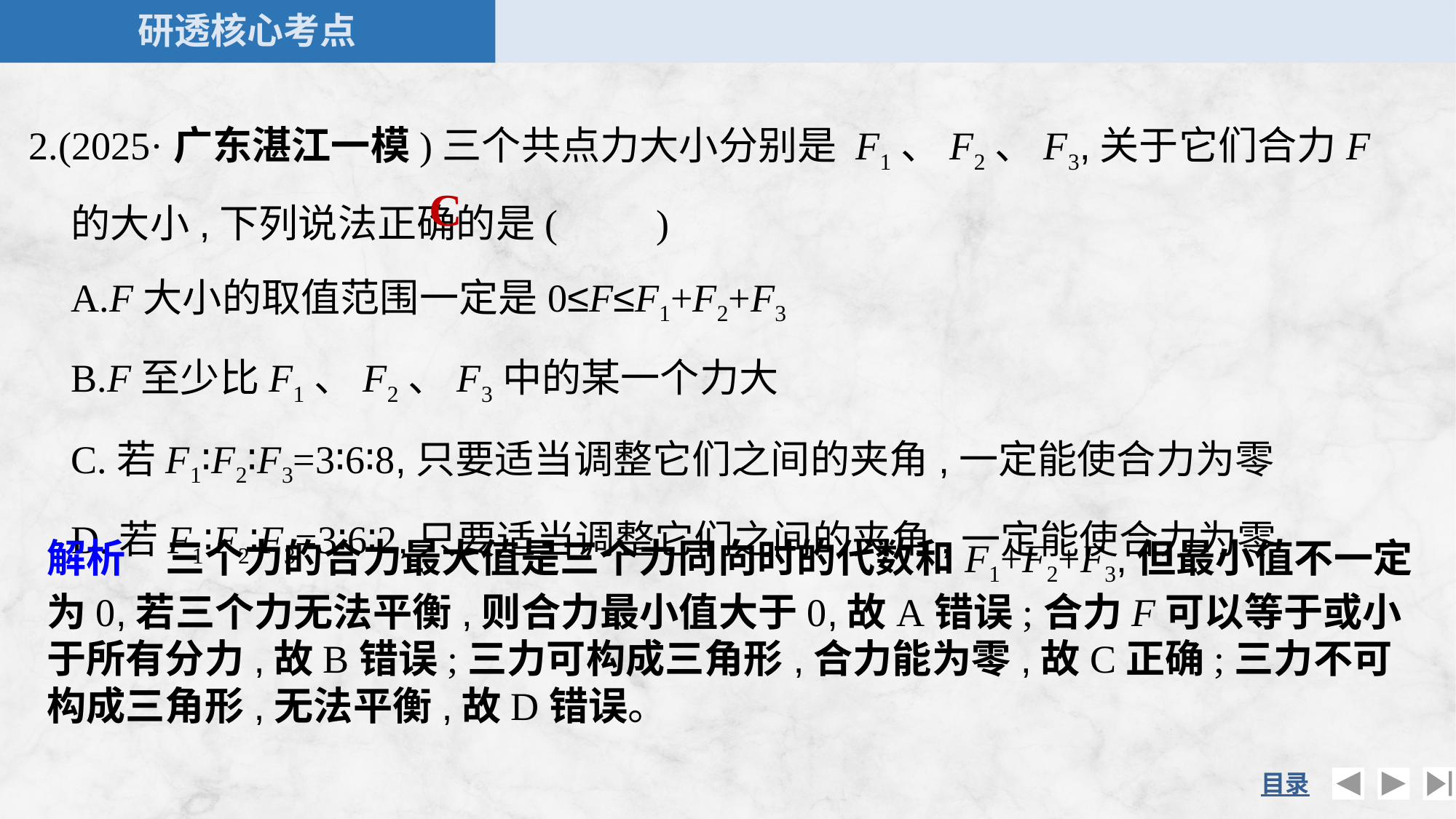

2.(2025·广东湛江一模)三个共点力大小分别是 F1、F2、F3,关于它们合力F的大小,下列说法正确的是(　　)
	A.F大小的取值范围一定是0≤F≤F1+F2+F3
	B.F至少比F1、F2、F3中的某一个力大
	C.若F1∶F2∶F3=3∶6∶8,只要适当调整它们之间的夹角,一定能使合力为零
	D.若F1∶F2∶F3=3∶6∶2,只要适当调整它们之间的夹角,一定能使合力为零
C
解析　三个力的合力最大值是三个力同向时的代数和F1+F2+F3,但最小值不一定为0,若三个力无法平衡,则合力最小值大于0,故A错误;合力F可以等于或小于所有分力,故B错误;三力可构成三角形,合力能为零,故C正确;三力不可构成三角形,无法平衡,故D错误。